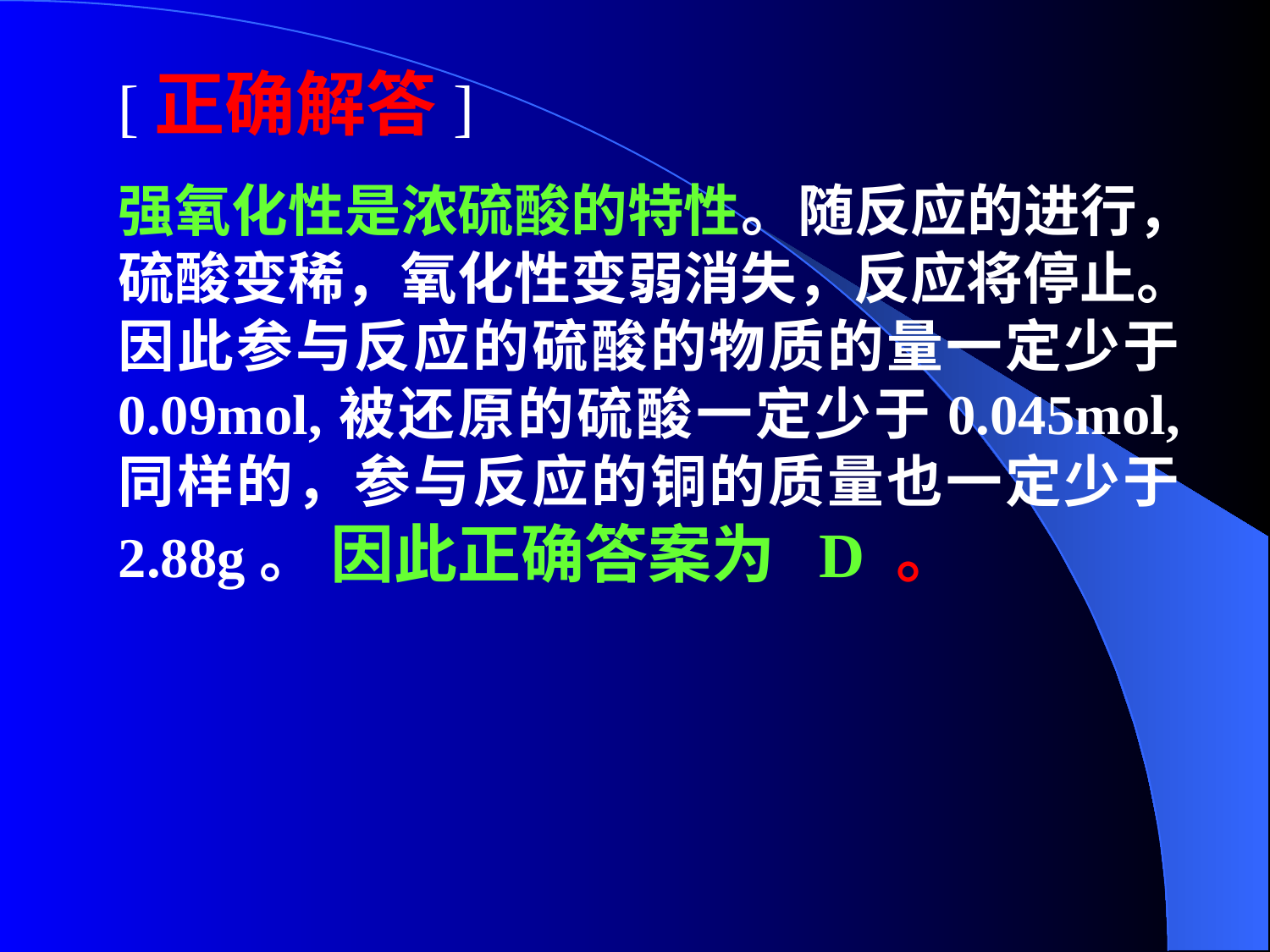

[正确解答]
强氧化性是浓硫酸的特性。随反应的进行，硫酸变稀，氧化性变弱消失，反应将停止。因此参与反应的硫酸的物质的量一定少于0.09mol,被还原的硫酸一定少于0.045mol,同样的，参与反应的铜的质量也一定少于2.88g。 因此正确答案为  D 。

4